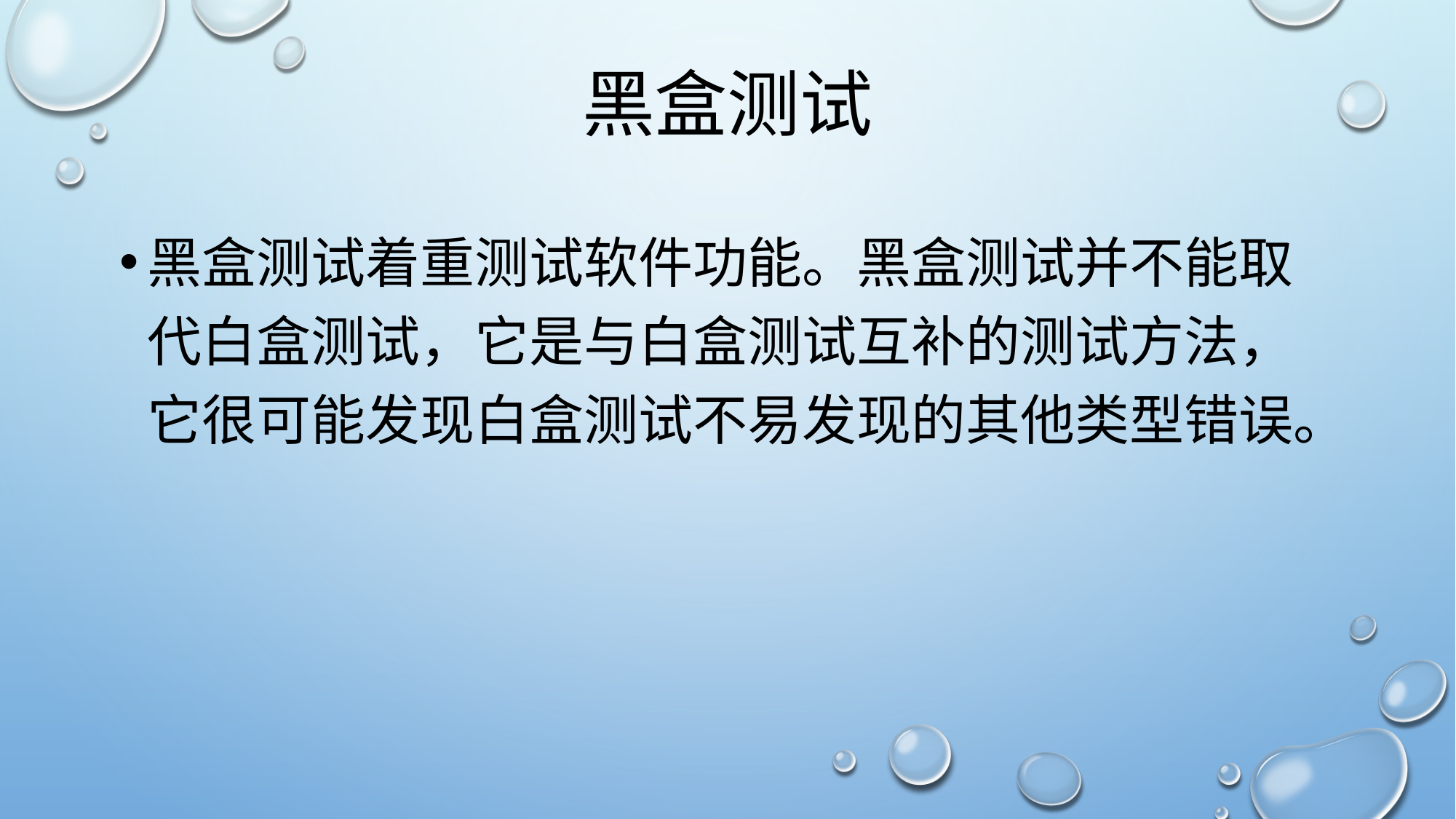

# 黑盒测试
黑盒测试着重测试软件功能。黑盒测试并不能取代白盒测试，它是与白盒测试互补的测试方法，它很可能发现白盒测试不易发现的其他类型错误。